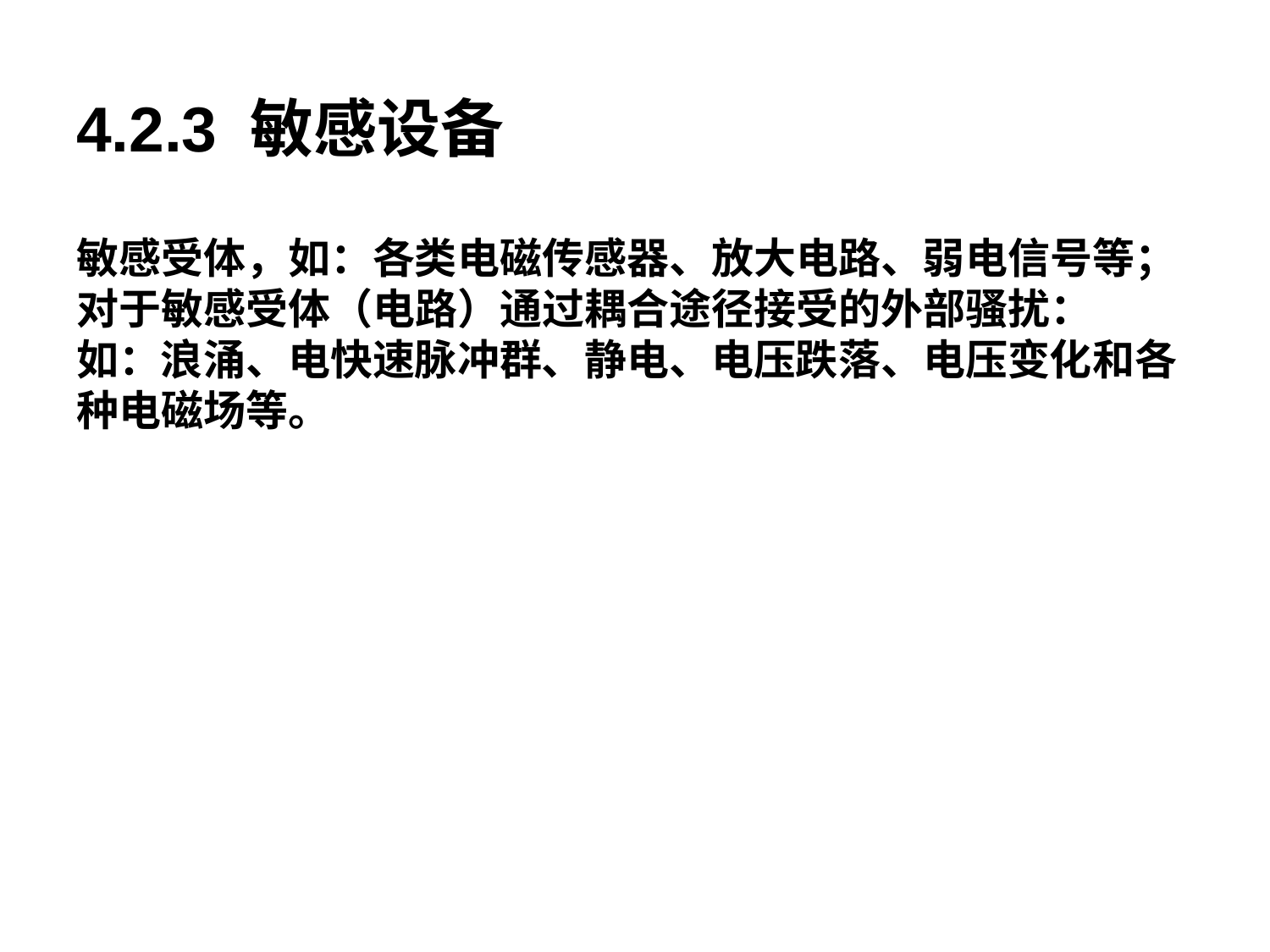

# 4.2.3 敏感设备
敏感受体，如：各类电磁传感器、放大电路、弱电信号等；
对于敏感受体（电路）通过耦合途径接受的外部骚扰：
如：浪涌、电快速脉冲群、静电、电压跌落、电压变化和各种电磁场等。
20